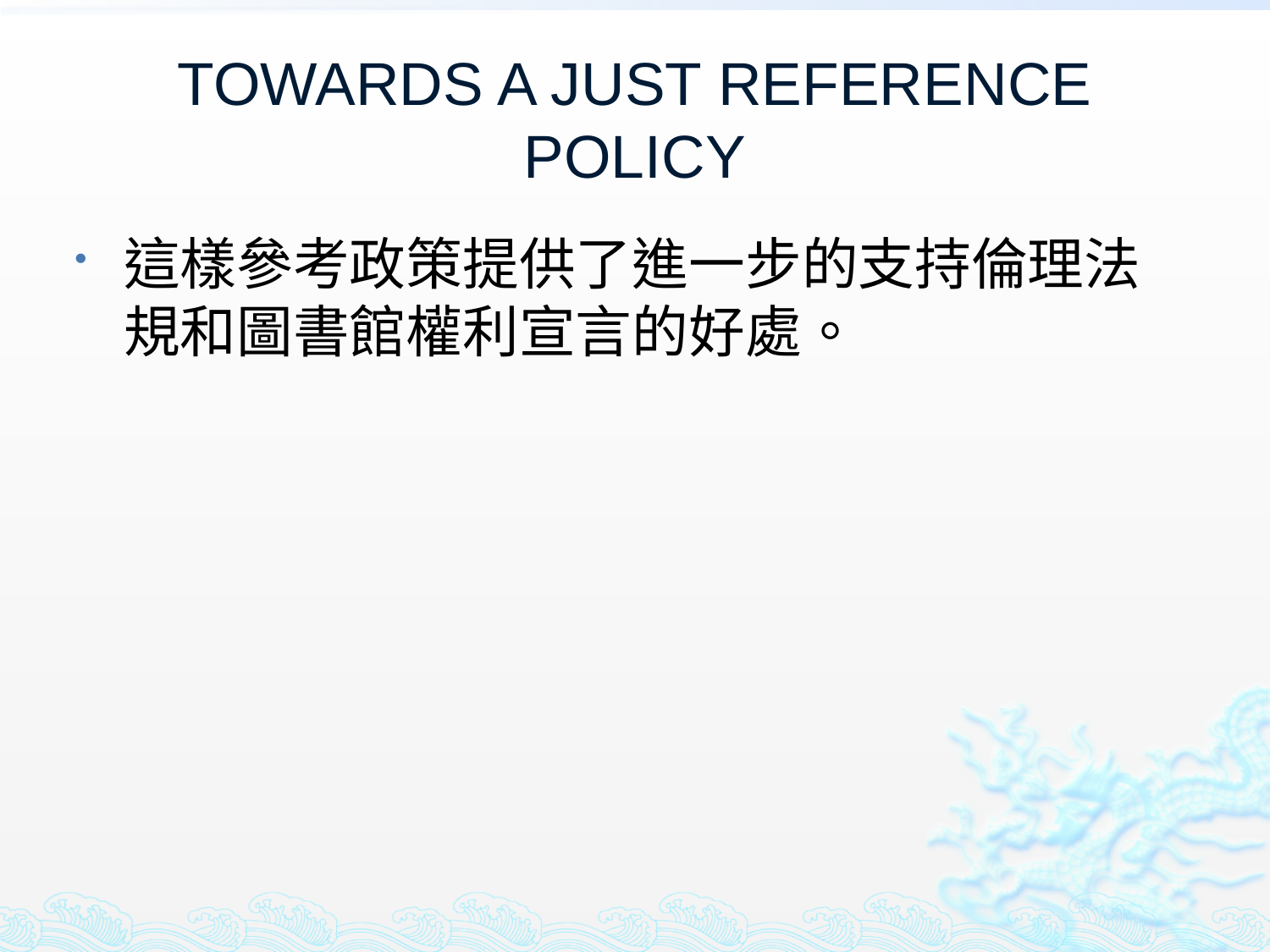

# TOWARDS A JUST REFERENCE POLICY
這樣參考政策提供了進一步的支持倫理法規和圖書館權利宣言的好處。